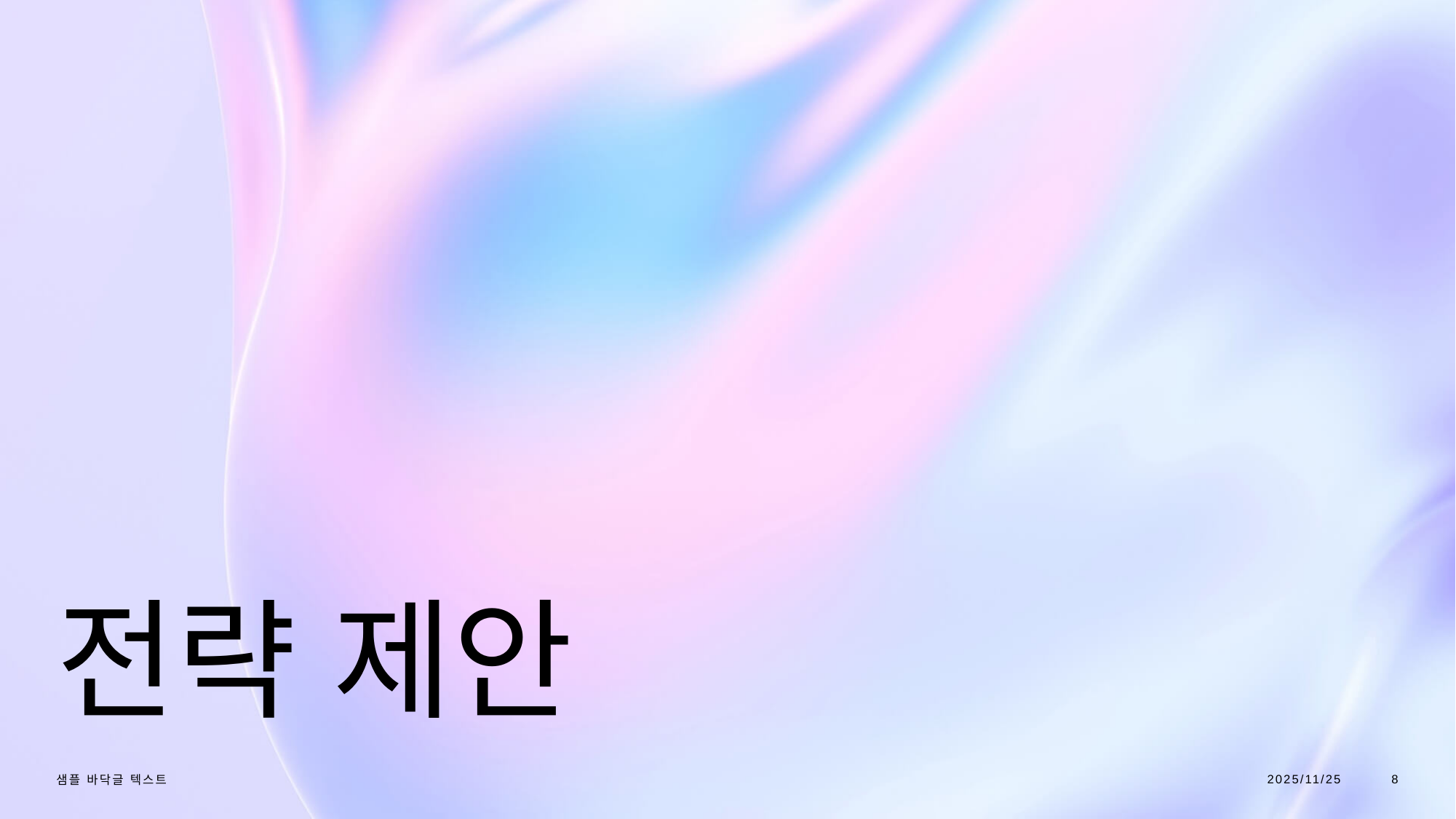

# 전략 제안
2025/11/25
8
샘플 바닥글 텍스트